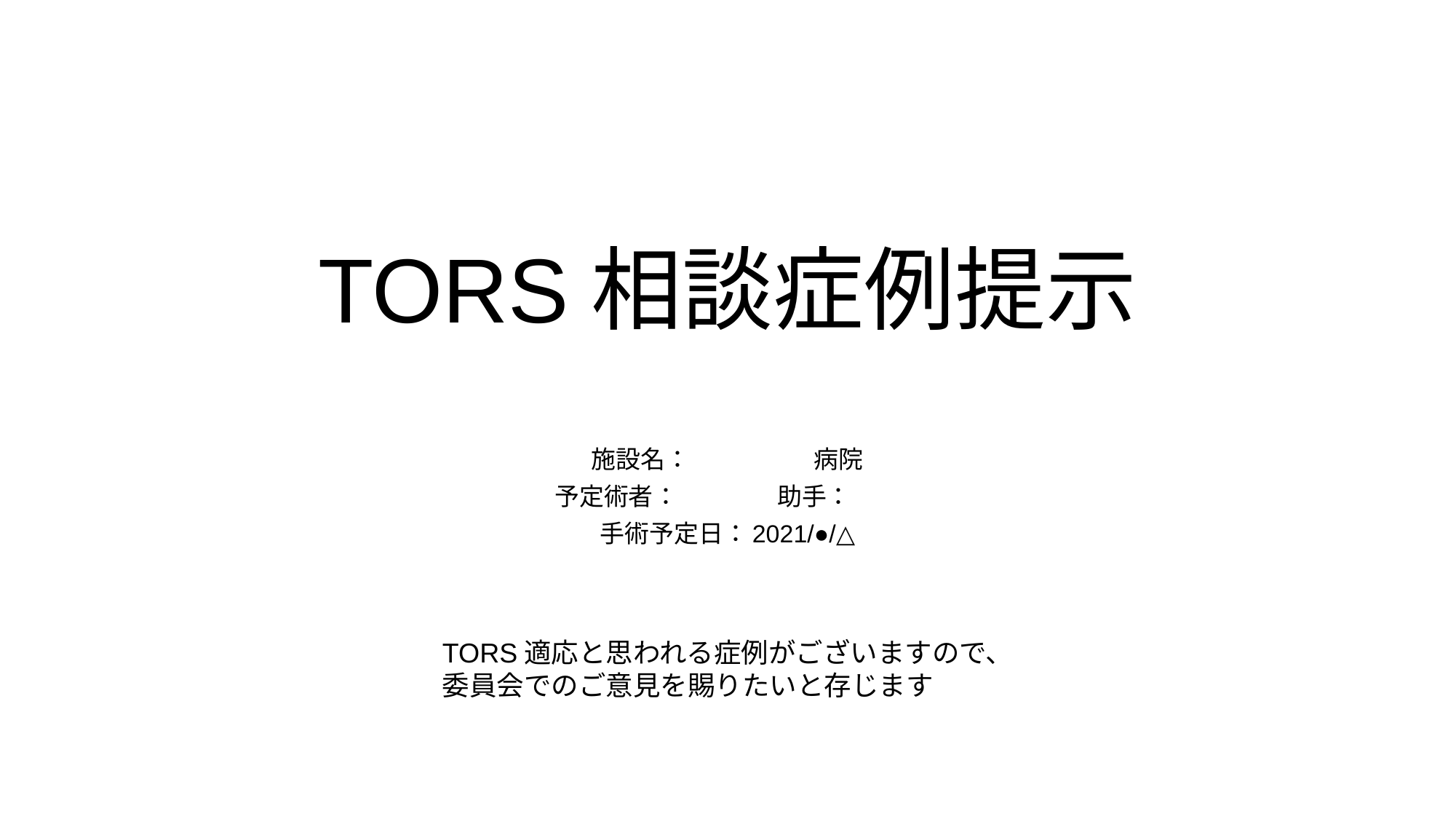

# TORS相談症例提示
施設名：　　　　　病院
予定術者：　　　　助手：
手術予定日：2021/●/△

TORS適応と思われる症例がございますので、
委員会でのご意見を賜りたいと存じます